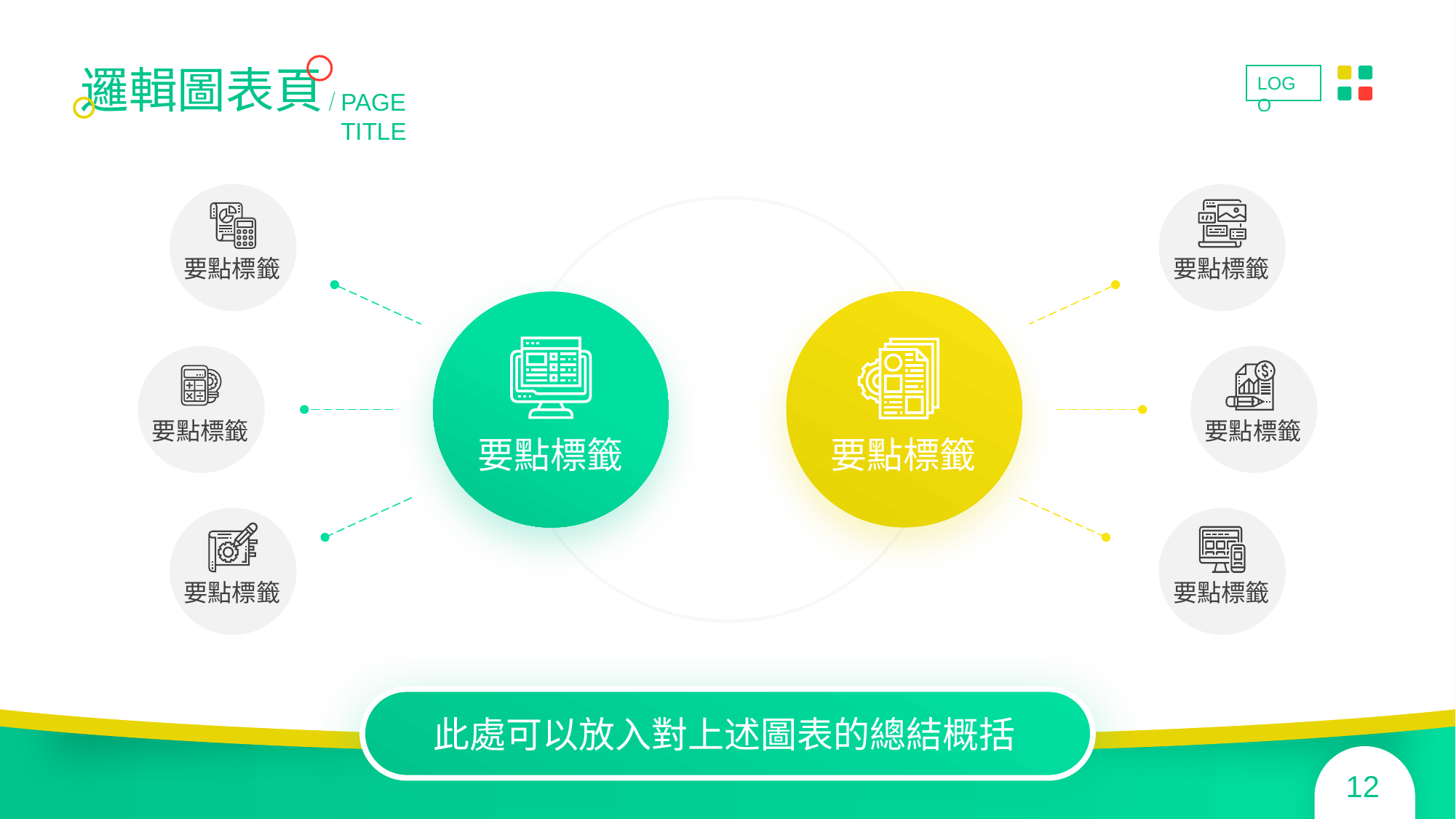

邏輯圖表頁

PAGE TITLE

要點標籤

要點標籤

要點標籤

要點標籤
要點標籤
要點標籤

要點標籤

要點標籤

此處可以放入對上述圖表的總結概括
12